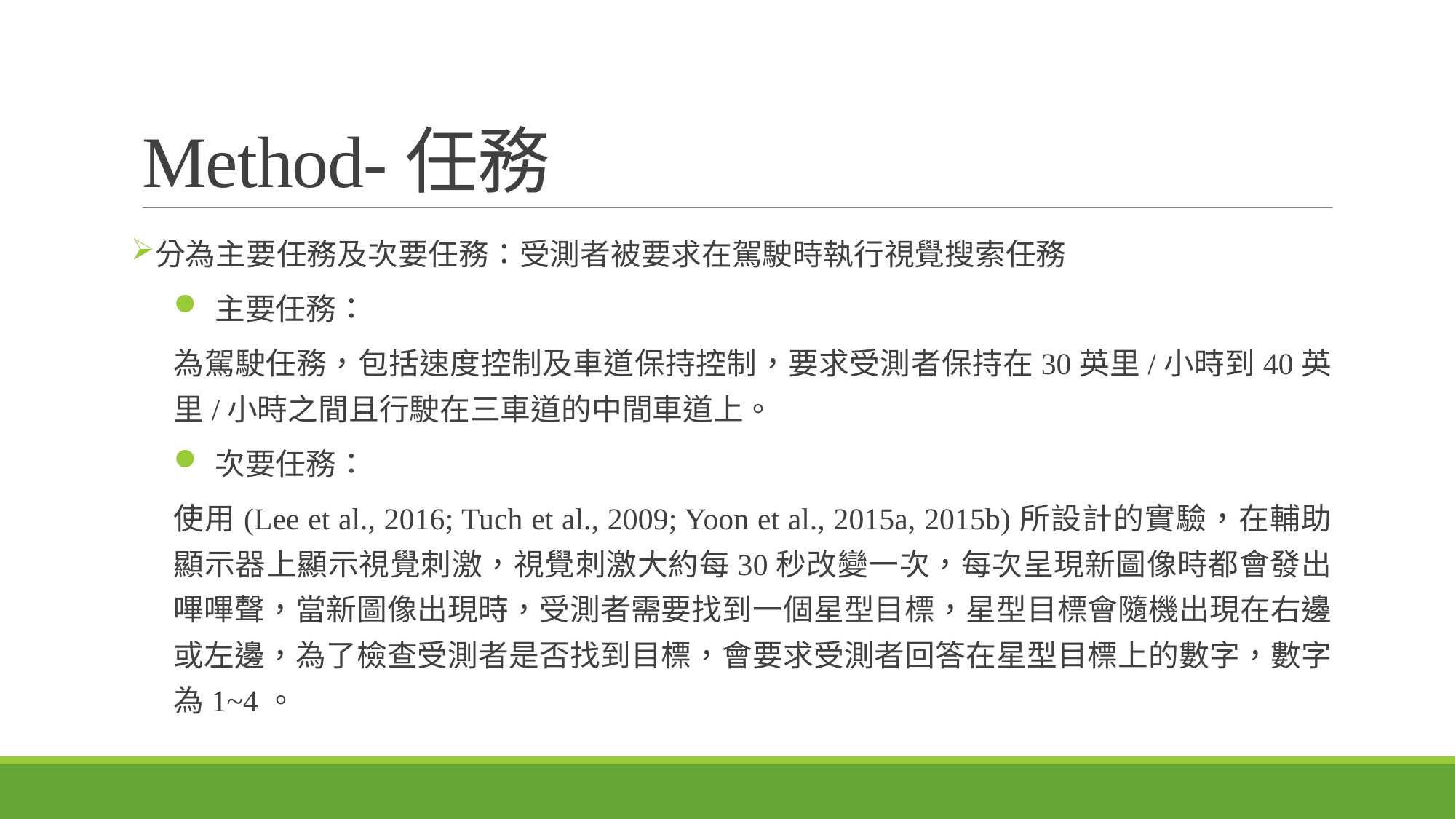

# Method-任務
分為主要任務及次要任務：受測者被要求在駕駛時執行視覺搜索任務
主要任務：
為駕駛任務，包括速度控制及車道保持控制，要求受測者保持在30英里/小時到40英里/小時之間且行駛在三車道的中間車道上。
次要任務：
使用(Lee et al., 2016; Tuch et al., 2009; Yoon et al., 2015a, 2015b)所設計的實驗，在輔助顯示器上顯示視覺刺激，視覺刺激大約每30秒改變一次，每次呈現新圖像時都會發出嗶嗶聲，當新圖像出現時，受測者需要找到一個星型目標，星型目標會隨機出現在右邊或左邊，為了檢查受測者是否找到目標，會要求受測者回答在星型目標上的數字，數字為1~4。